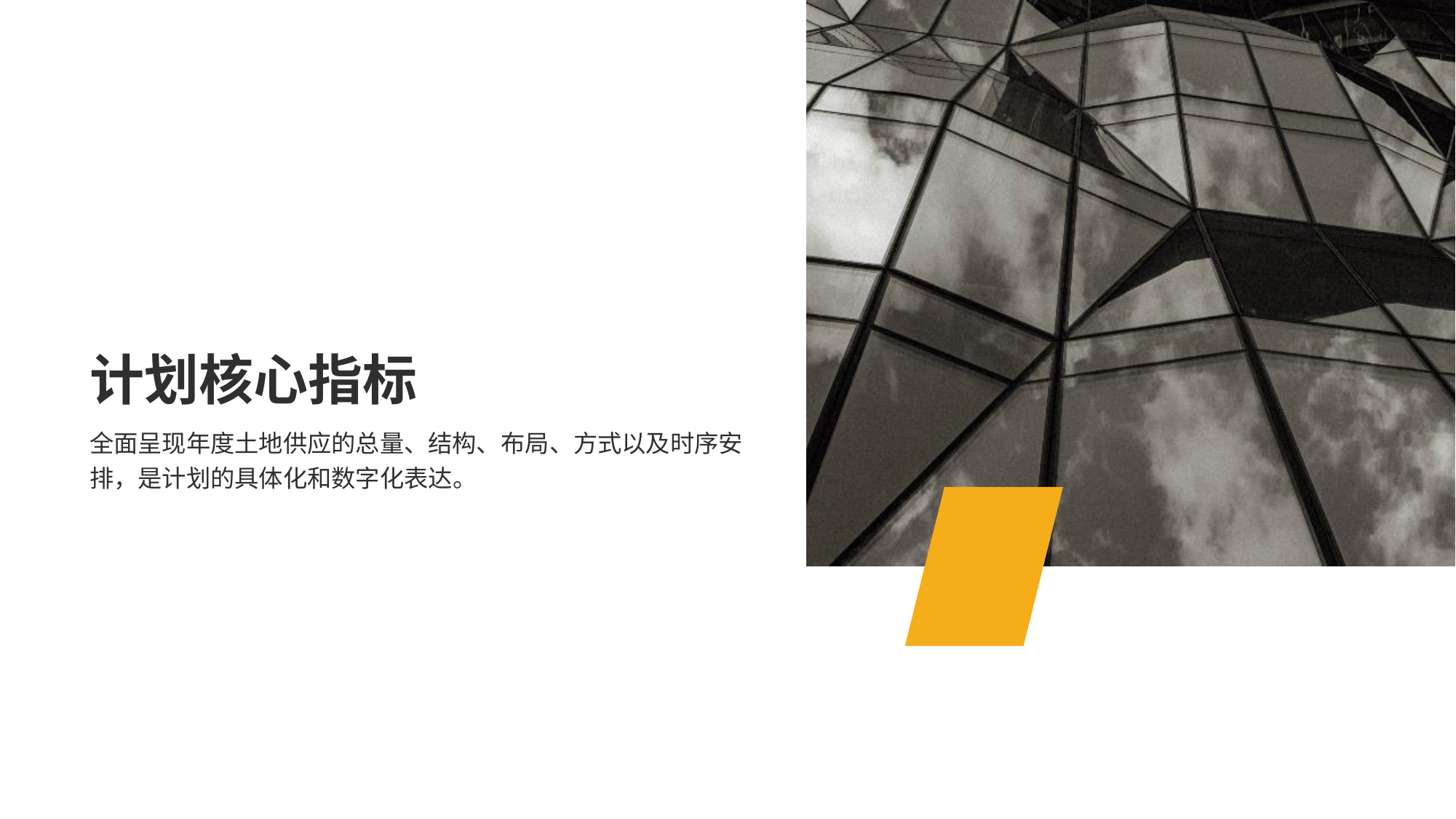

计划核心指标
全面呈现年度土地供应的总量、结构、布局、方式以及时序安排，是计划的具体化和数字化表达。